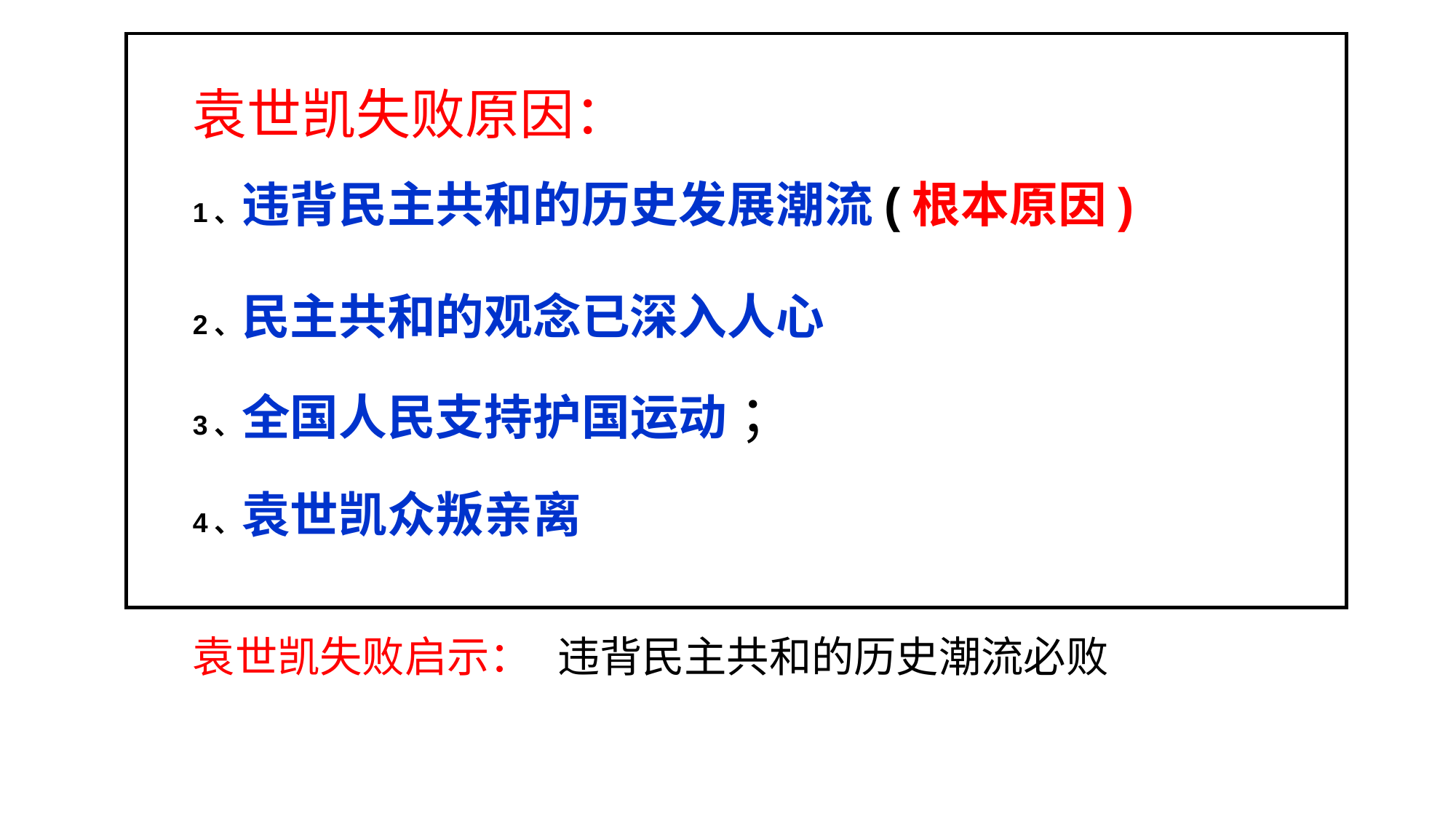

袁世凯失败原因：
1、违背民主共和的历史发展潮流(根本原因)
2、民主共和的观念已深入人心
3、全国人民支持护国运动 ；
4、袁世凯众叛亲离
袁世凯失败启示：
违背民主共和的历史潮流必败